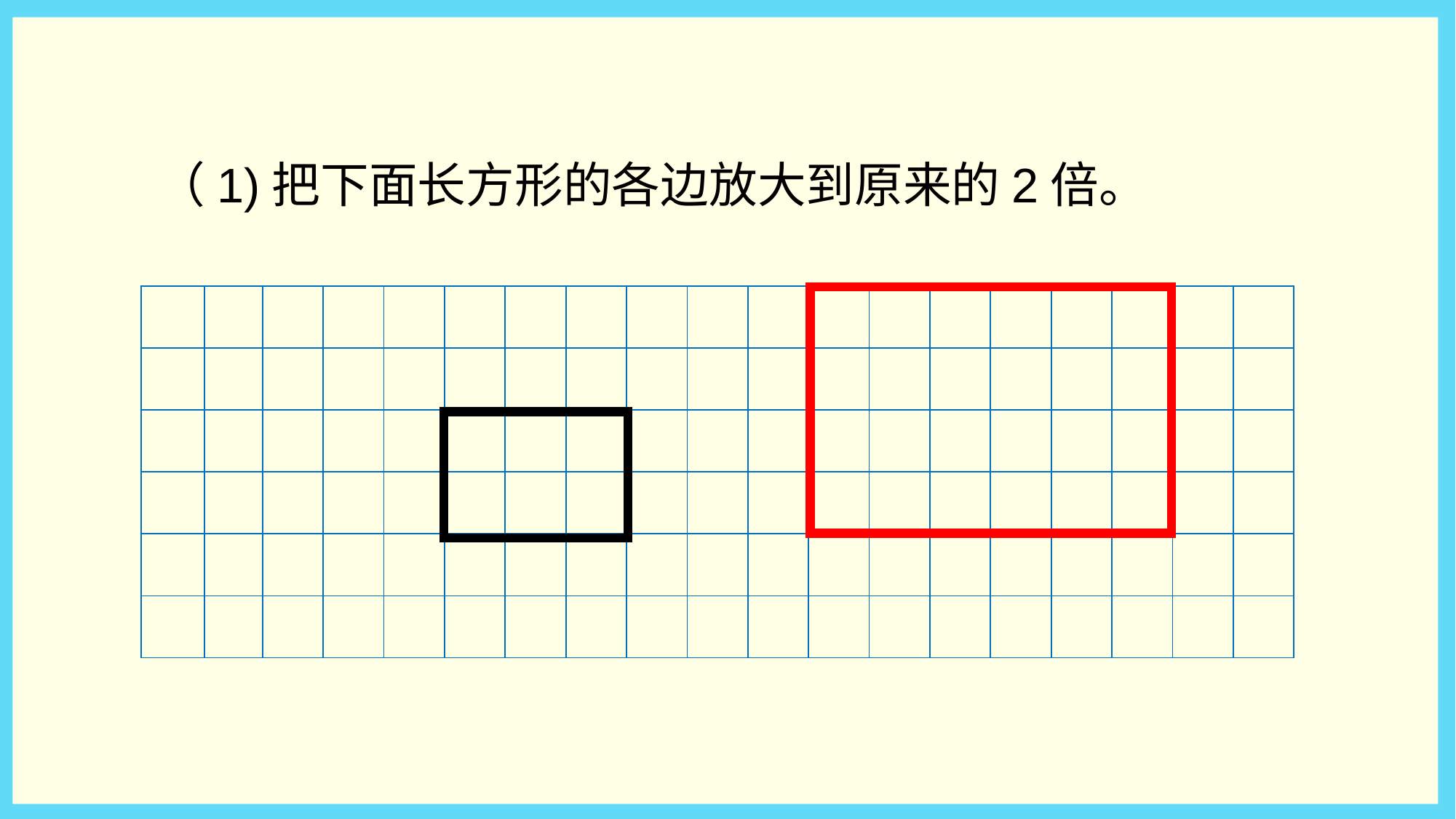

（1)把下面长方形的各边放大到原来的2倍。
|  |  |  |  |  |  |  |  |  |  |  |  |  |  |  |  |  |  |  |
| --- | --- | --- | --- | --- | --- | --- | --- | --- | --- | --- | --- | --- | --- | --- | --- | --- | --- | --- |
|  |  |  |  |  |  |  |  |  |  |  |  |  |  |  |  |  |  |  |
|  |  |  |  |  |  |  |  |  |  |  |  |  |  |  |  |  |  |  |
|  |  |  |  |  |  |  |  |  |  |  |  |  |  |  |  |  |  |  |
|  |  |  |  |  |  |  |  |  |  |  |  |  |  |  |  |  |  |  |
|  |  |  |  |  |  |  |  |  |  |  |  |  |  |  |  |  |  |  |